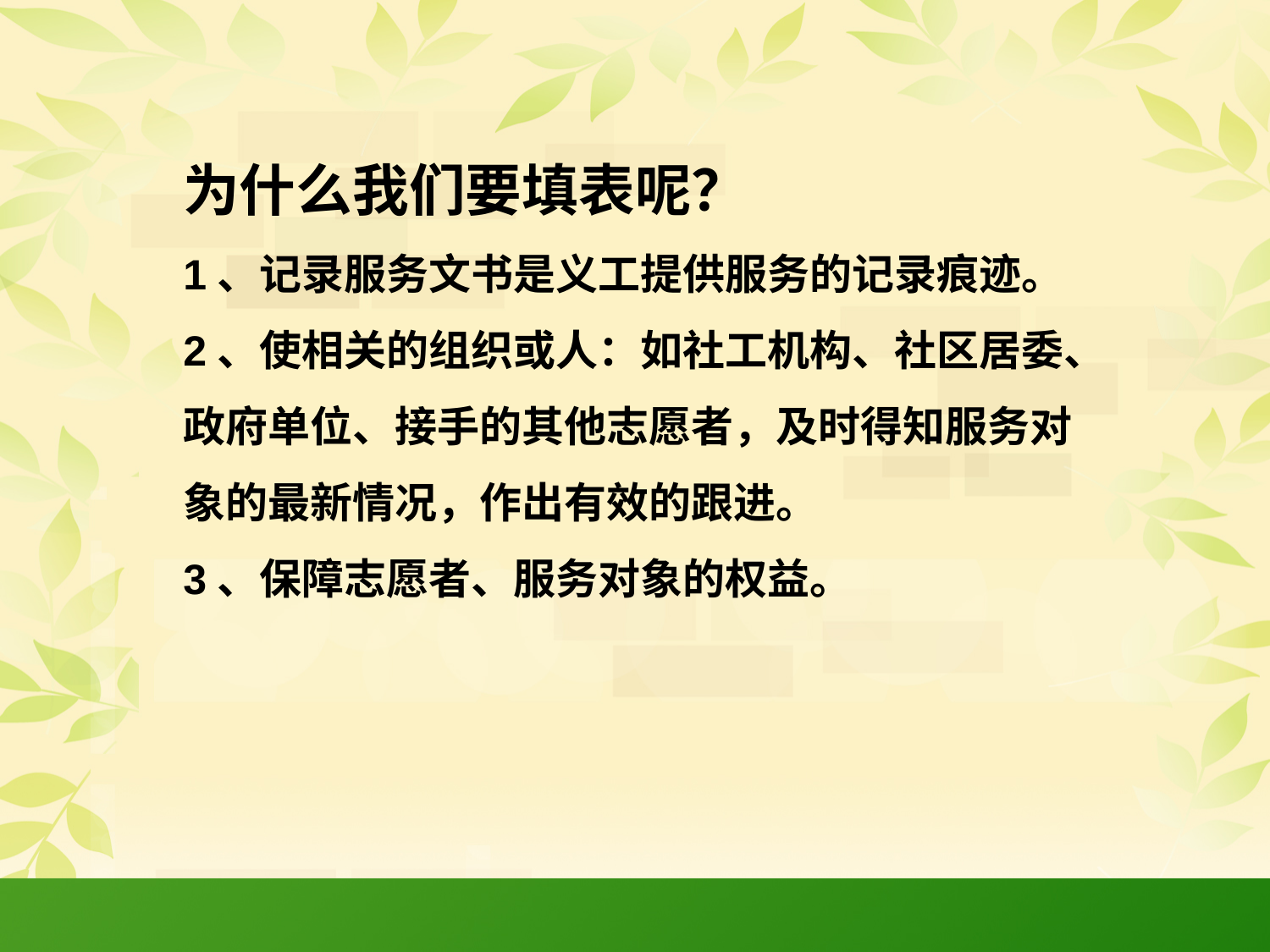

为什么我们要填表呢？
1、记录服务文书是义工提供服务的记录痕迹。
2、使相关的组织或人：如社工机构、社区居委、政府单位、接手的其他志愿者，及时得知服务对象的最新情况，作出有效的跟进。
3、保障志愿者、服务对象的权益。